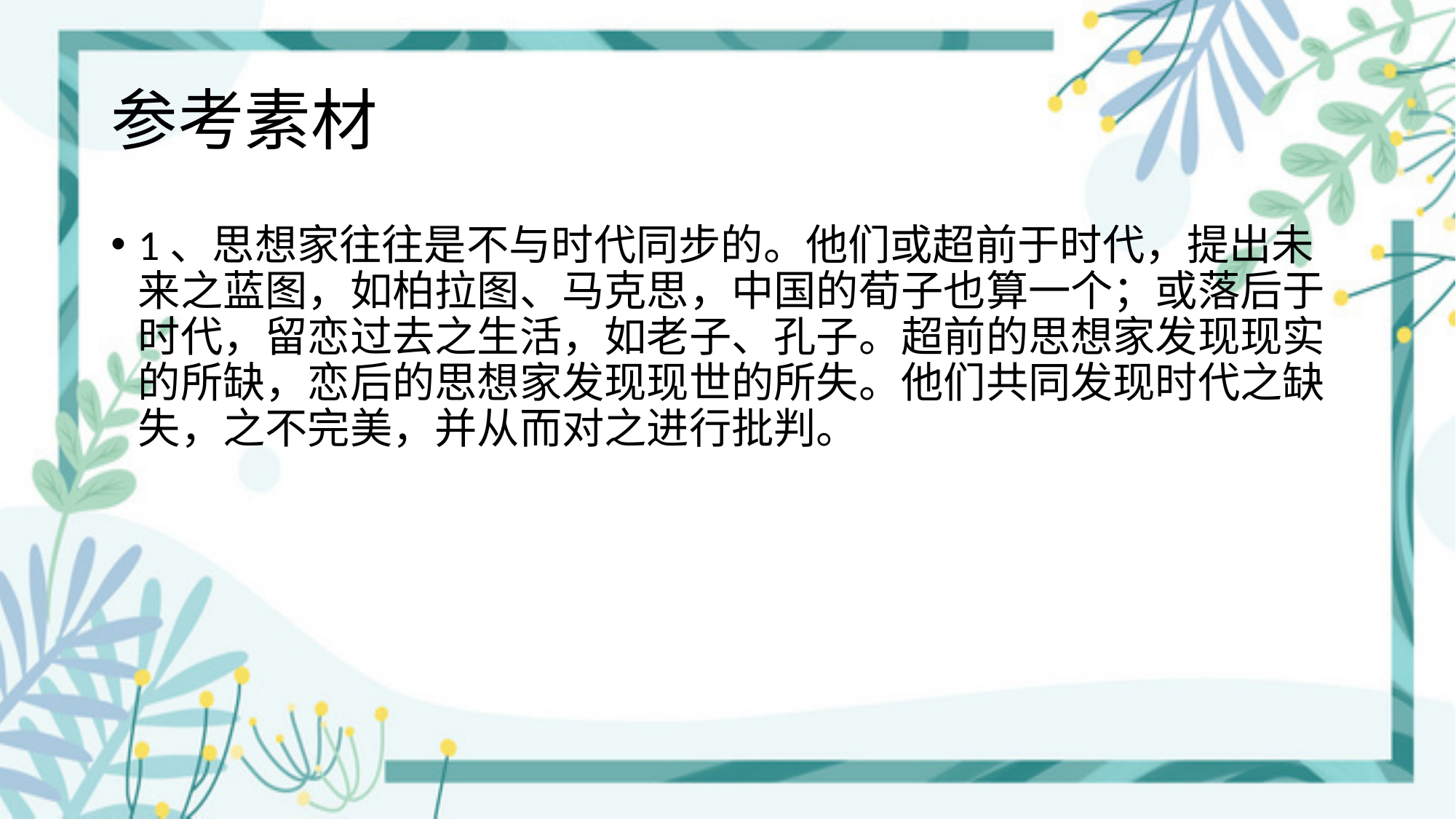

# 参考素材
1、思想家往往是不与时代同步的。他们或超前于时代，提出未来之蓝图，如柏拉图、马克思，中国的荀子也算一个；或落后于时代，留恋过去之生活，如老子、孔子。超前的思想家发现现实的所缺，恋后的思想家发现现世的所失。他们共同发现时代之缺失，之不完美，并从而对之进行批判。